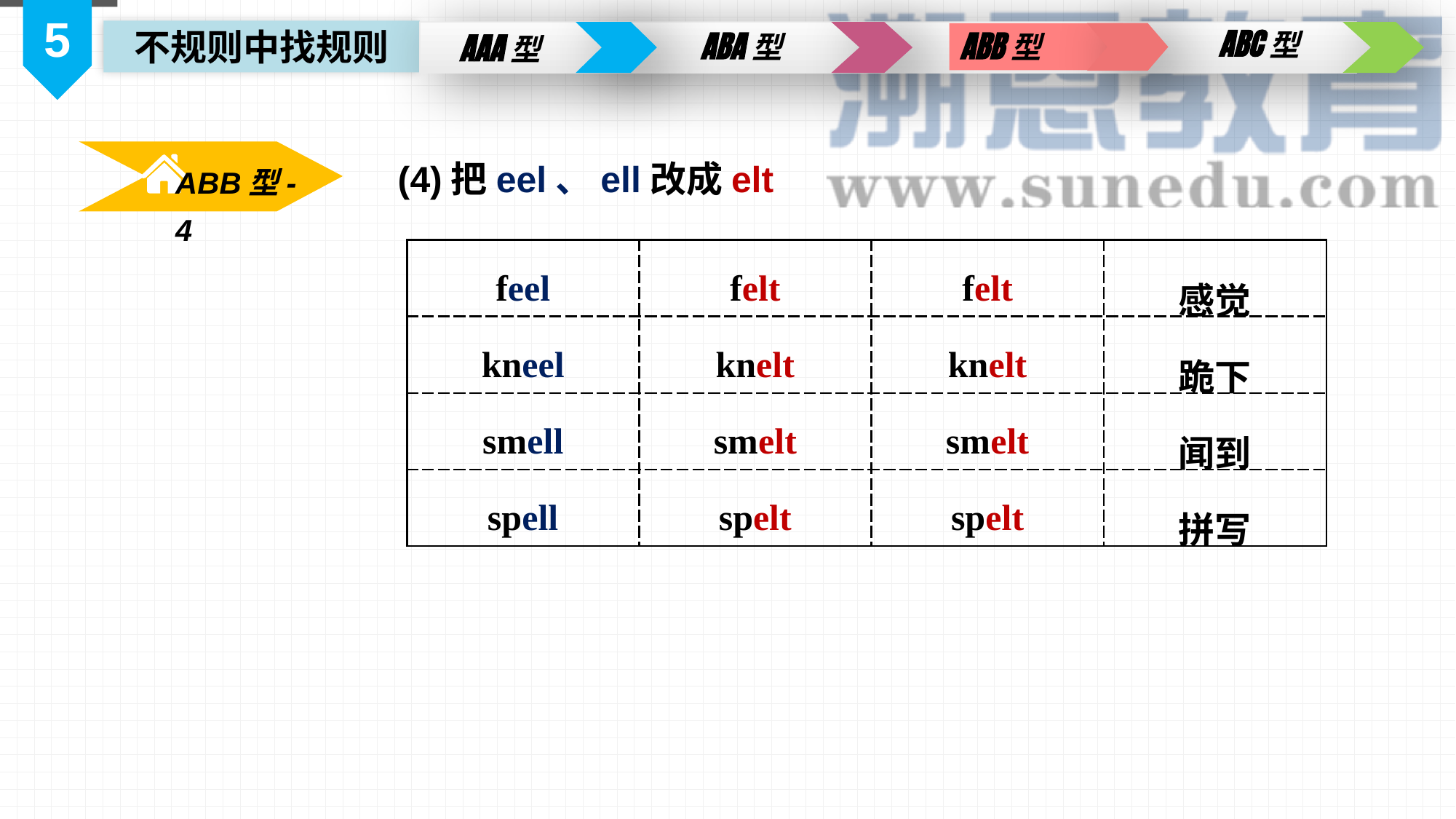

5
ABC型
不规则中找规则

ABA型
ABB型

AAA型
(4)把eel、ell改成elt

ABB型-4
| feel | felt | felt | 感觉 |
| --- | --- | --- | --- |
| kneel | knelt | knelt | 跪下 |
| smell | smelt | smelt | 闻到 |
| spell | spelt | spelt | 拼写 |